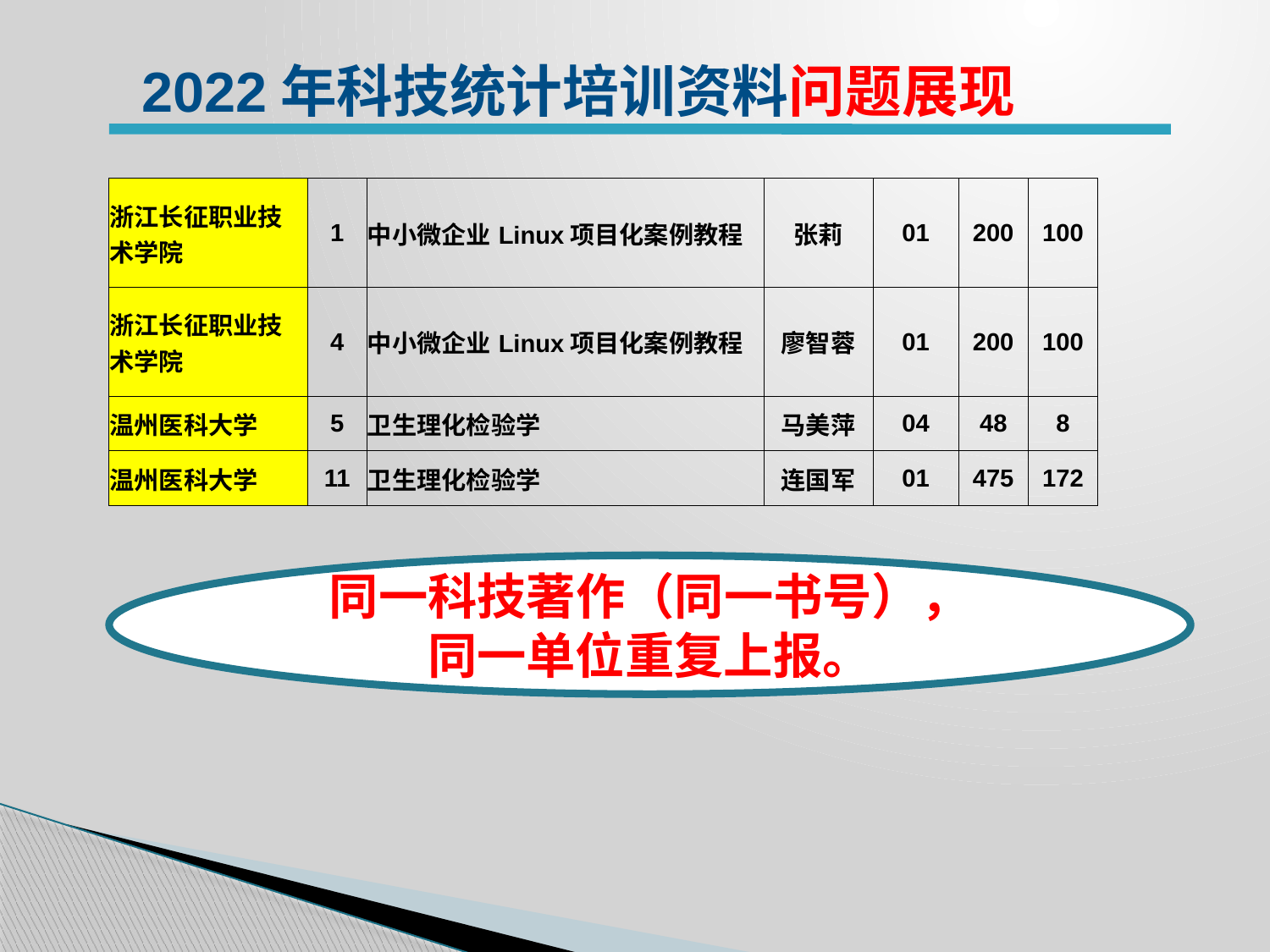

2022年科技统计培训资料问题展现
| 浙江长征职业技术学院 | 1 | 中小微企业Linux项目化案例教程 | 张莉 | 01 | 200 | 100 |
| --- | --- | --- | --- | --- | --- | --- |
| 浙江长征职业技术学院 | 4 | 中小微企业Linux项目化案例教程 | 廖智蓉 | 01 | 200 | 100 |
| 温州医科大学 | 5 | 卫生理化检验学 | 马美萍 | 04 | 48 | 8 |
| 温州医科大学 | 11 | 卫生理化检验学 | 连国军 | 01 | 475 | 172 |
同一科技著作（同一书号），
同一单位重复上报。